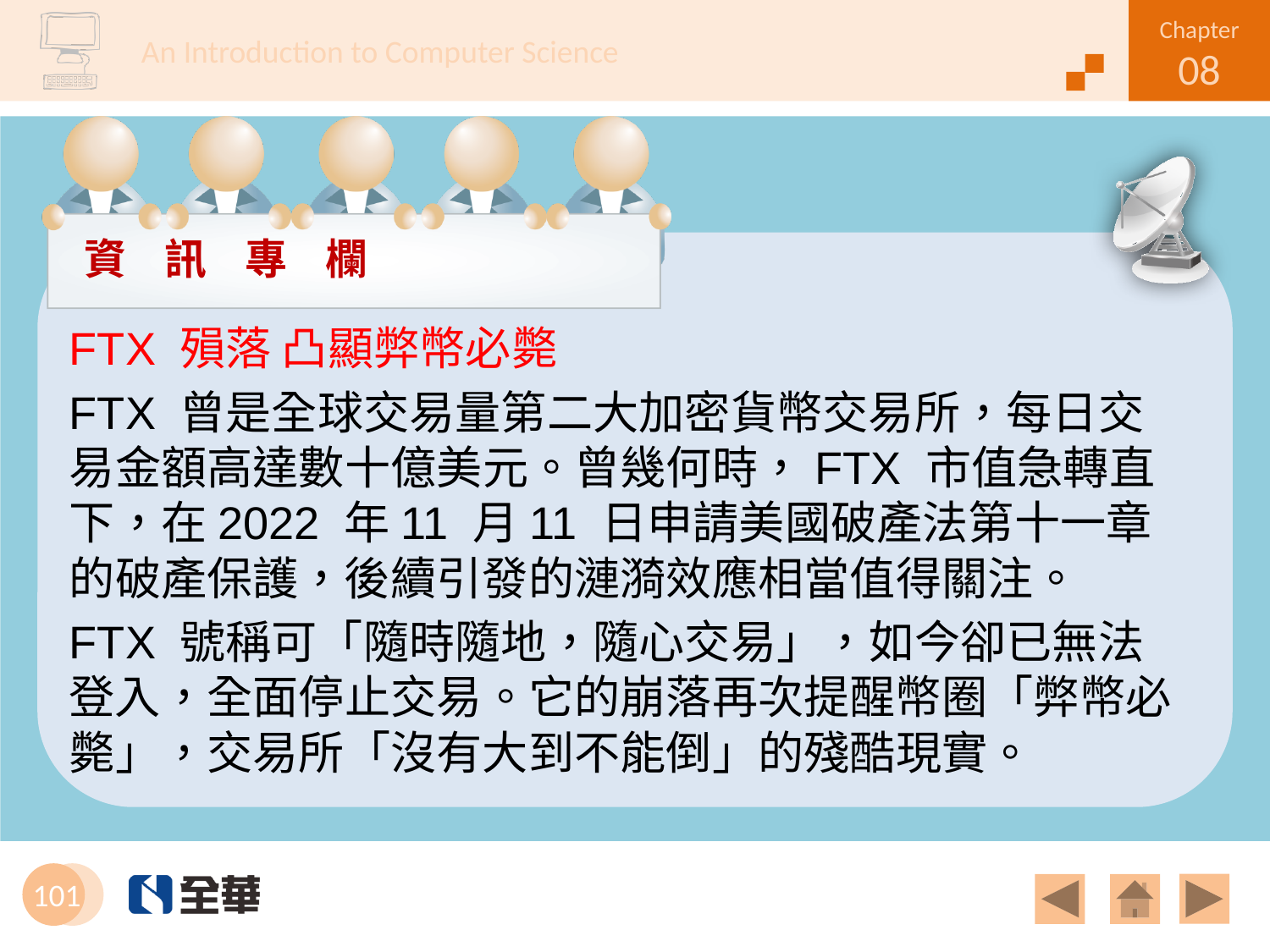

FTX 殞落 凸顯弊幣必斃
FTX 曾是全球交易量第二大加密貨幣交易所，每日交易金額高達數十億美元。曾幾何時，FTX 市值急轉直下，在2022 年11 月11 日申請美國破產法第十一章的破產保護，後續引發的漣漪效應相當值得關注。
FTX 號稱可「隨時隨地，隨心交易」，如今卻已無法登入，全面停止交易。它的崩落再次提醒幣圈「弊幣必斃」，交易所「沒有大到不能倒」的殘酷現實。